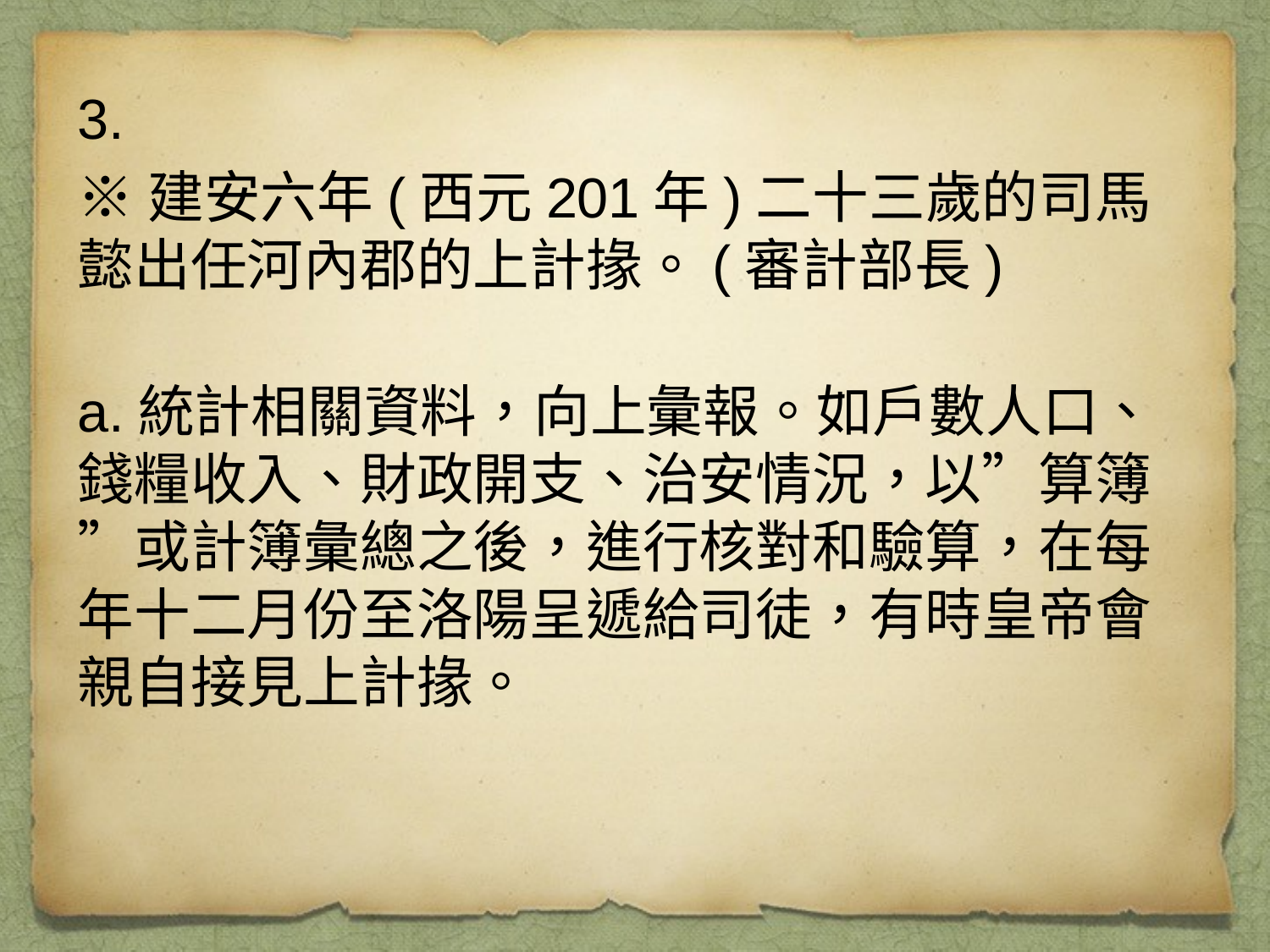

#
3.
※建安六年(西元201年)二十三歲的司馬懿出任河內郡的上計掾。(審計部長)
a.統計相關資料，向上彙報。如戶數人口、錢糧收入、財政開支、治安情況，以”算簿”或計簿彙總之後，進行核對和驗算，在每年十二月份至洛陽呈遞給司徒，有時皇帝會親自接見上計掾。